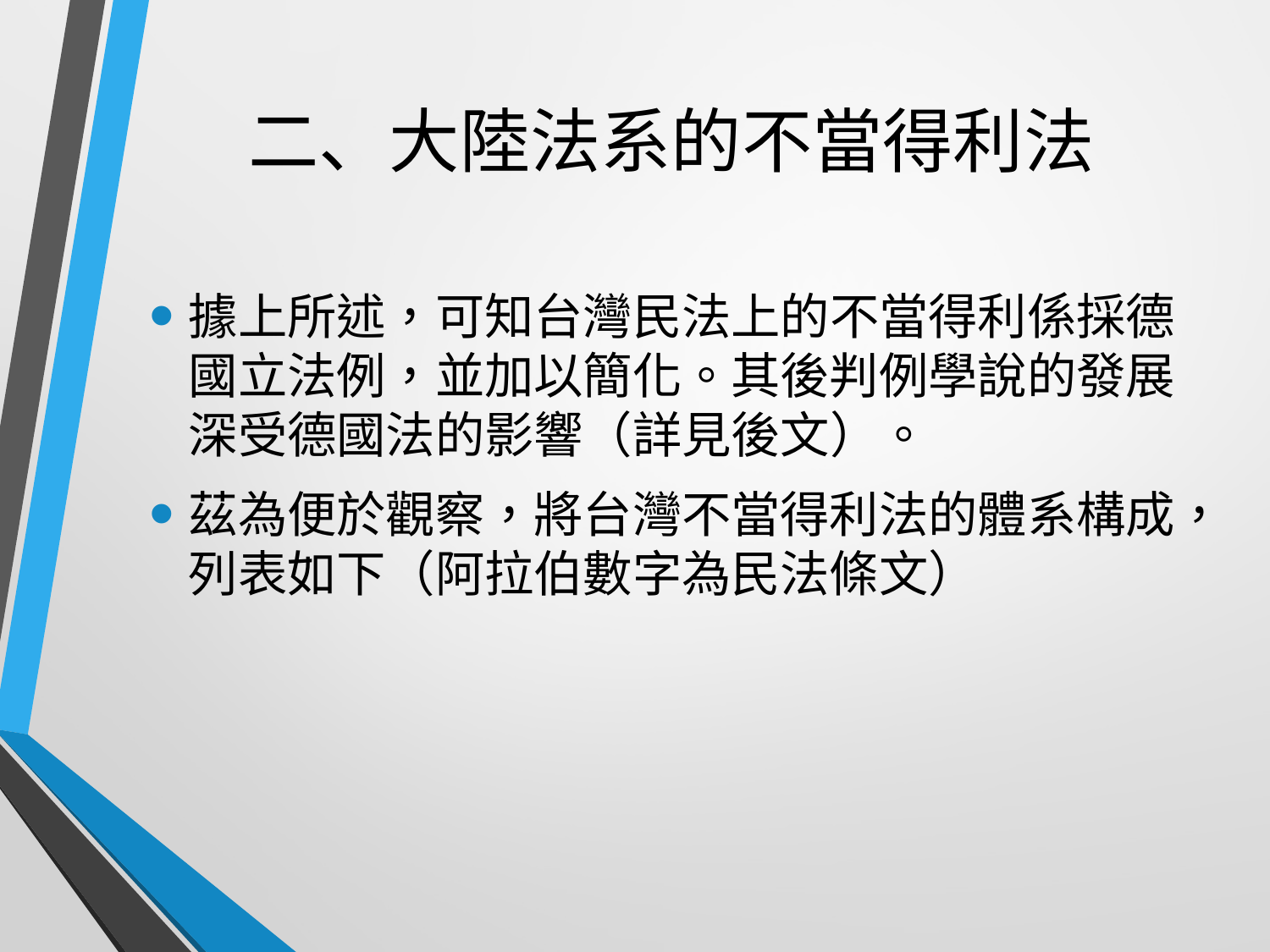

# 二、大陸法系的不當得利法
據上所述，可知台灣民法上的不當得利係採德國立法例，並加以簡化。其後判例學說的發展深受德國法的影響（詳見後文）。
茲為便於觀察，將台灣不當得利法的體系構成，列表如下（阿拉伯數字為民法條文）